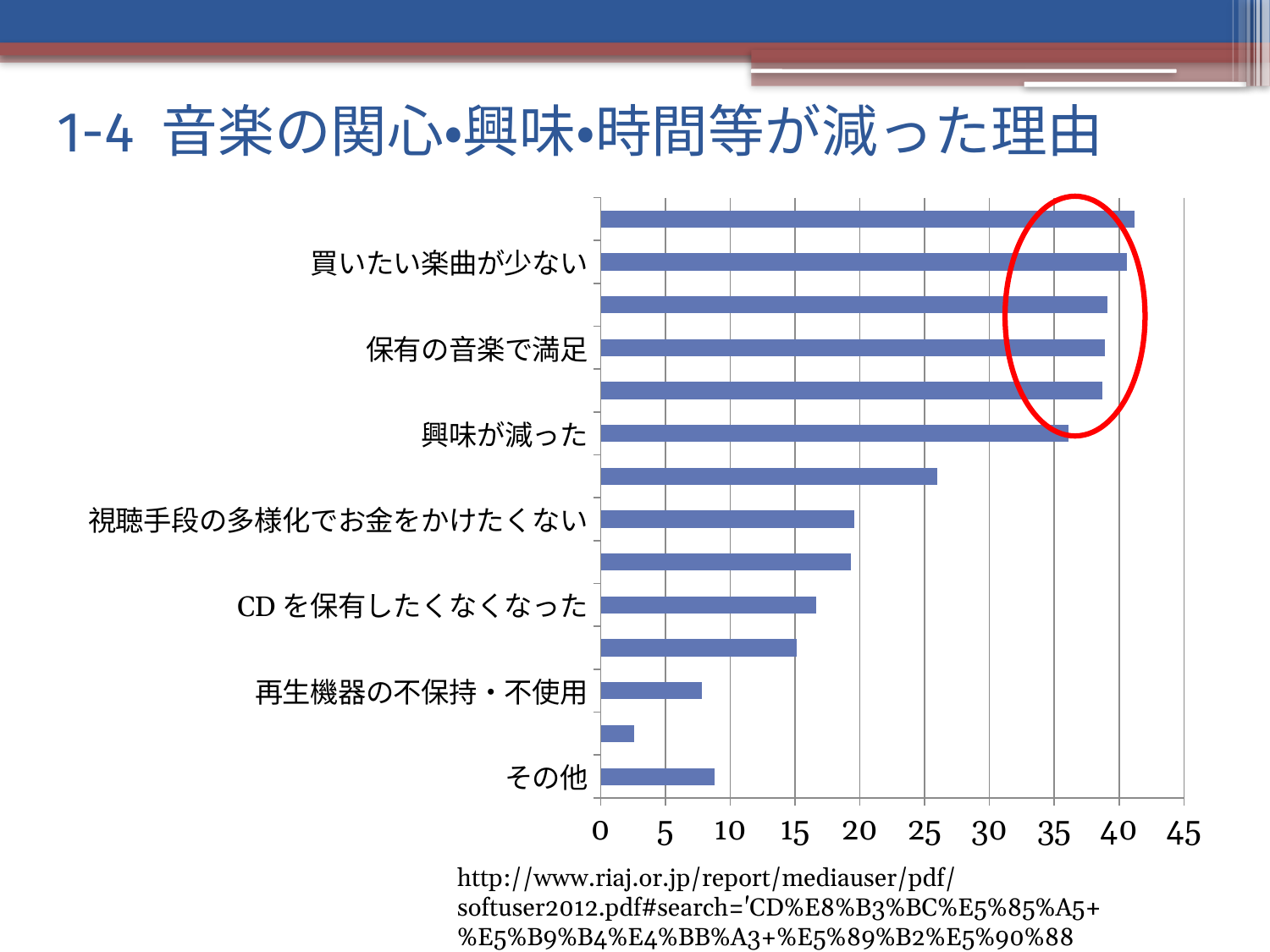

# 1-4 音楽の関心・興味・時間等が減った理由

### Chart

| Category | 系列 1 |
|---|---|
| その他 | 8.8 |
| 購入機会の減少 | 2.6 |
| 再生機器の不保持・不使用 | 7.8 |
| 時間的な余裕がなくなった | 15.1 |
| CDを保有したくなくなった | 16.6 |
| 新着情報に触れる機会がない | 19.3 |
| 視聴手段の多様化でお金をかけたくない | 19.6 |
| 無料入手や視聴で満足 | 26.0 |
| 興味が減った | 36.1 |
| 買いたいアーティストが少ない | 38.7 |
| 保有の音楽で満足 | 38.9 |
| 音楽以外にお金を使う/使いたい | 39.1 |
| 買いたい楽曲が少ない | 40.6 |
| 金銭的余裕がなくなった | 41.2 |
http://www.riaj.or.jp/report/mediauser/pdf/softuser2012.pdf#search='CD%E8%B3%BC%E5%85%A5+%E5%B9%B4%E4%BB%A3+%E5%89%B2%E5%90%88